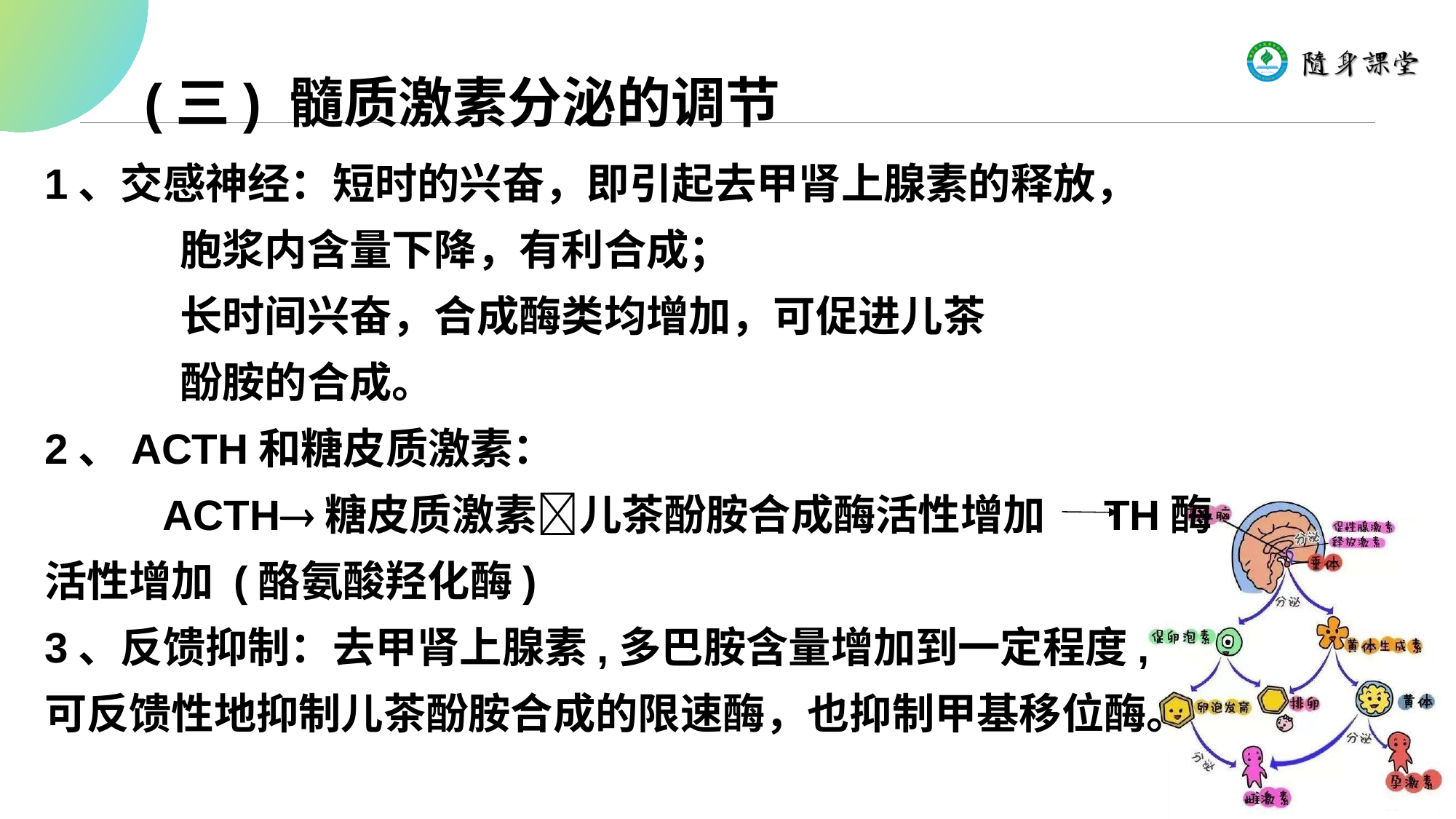

(三) 髓质激素分泌的调节
1、交感神经：短时的兴奋，即引起去甲肾上腺素的释放，
             胞浆内含量下降，有利合成；
             长时间兴奋，合成酶类均增加，可促进儿茶
             酚胺的合成。
2、ACTH和糖皮质激素：
          ACTH→糖皮质激素→儿茶酚胺合成酶活性增加     TH酶
活性增加 (酪氨酸羟化酶)
3、反馈抑制：去甲肾上腺素,多巴胺含量增加到一定程度,
可反馈性地抑制儿茶酚胺合成的限速酶，也抑制甲基移位酶。